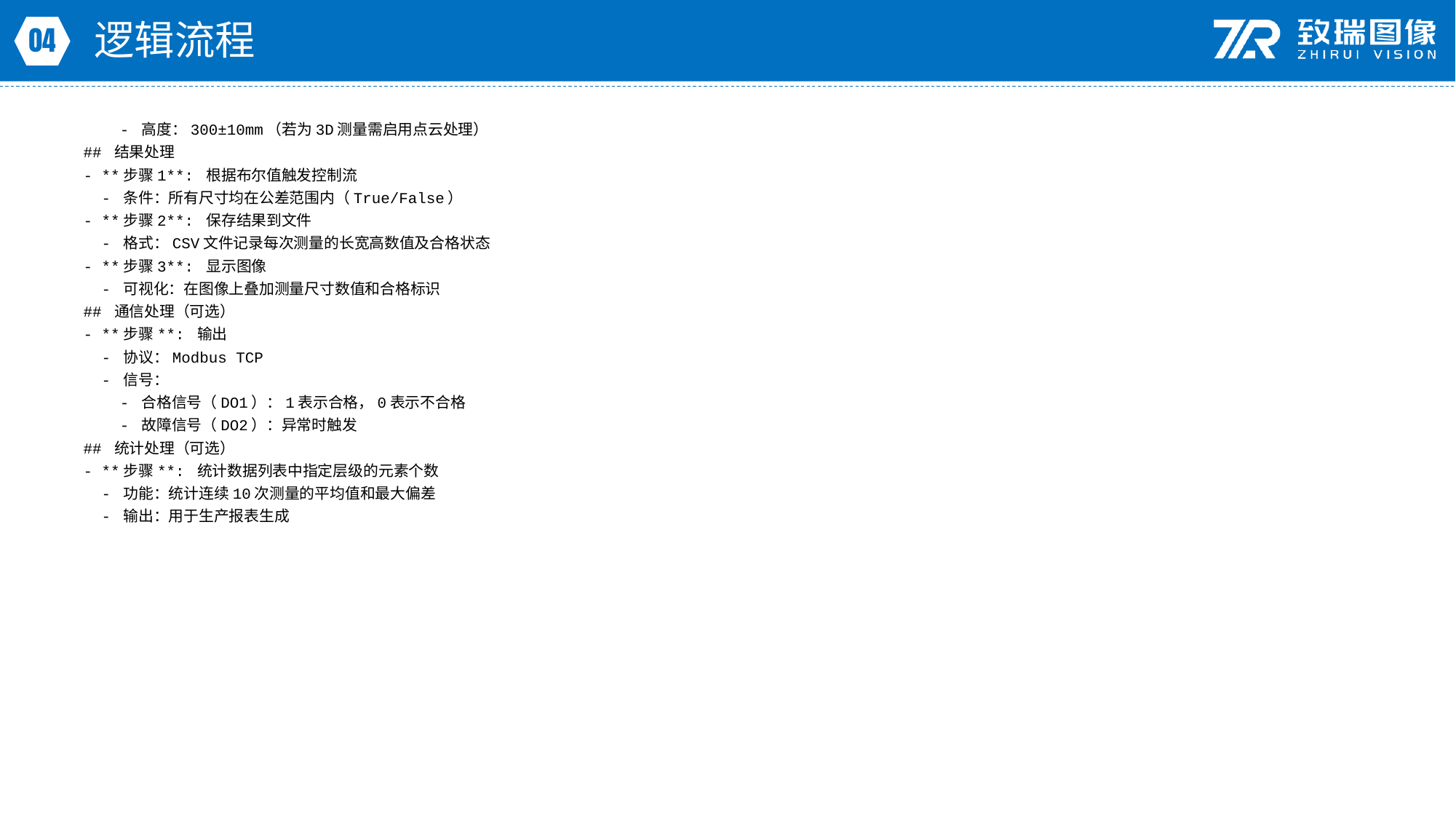

逻辑流程
04

    - 高度：300±10mm（若为3D测量需启用点云处理）
## 结果处理
- **步骤1**: 根据布尔值触发控制流
  - 条件：所有尺寸均在公差范围内（True/False）
- **步骤2**: 保存结果到文件
  - 格式：CSV文件记录每次测量的长宽高数值及合格状态
- **步骤3**: 显示图像
  - 可视化：在图像上叠加测量尺寸数值和合格标识
## 通信处理（可选）
- **步骤**: 输出
  - 协议：Modbus TCP
  - 信号：
    - 合格信号（DO1）：1表示合格，0表示不合格
    - 故障信号（DO2）：异常时触发
## 统计处理（可选）
- **步骤**: 统计数据列表中指定层级的元素个数
  - 功能：统计连续10次测量的平均值和最大偏差
  - 输出：用于生产报表生成